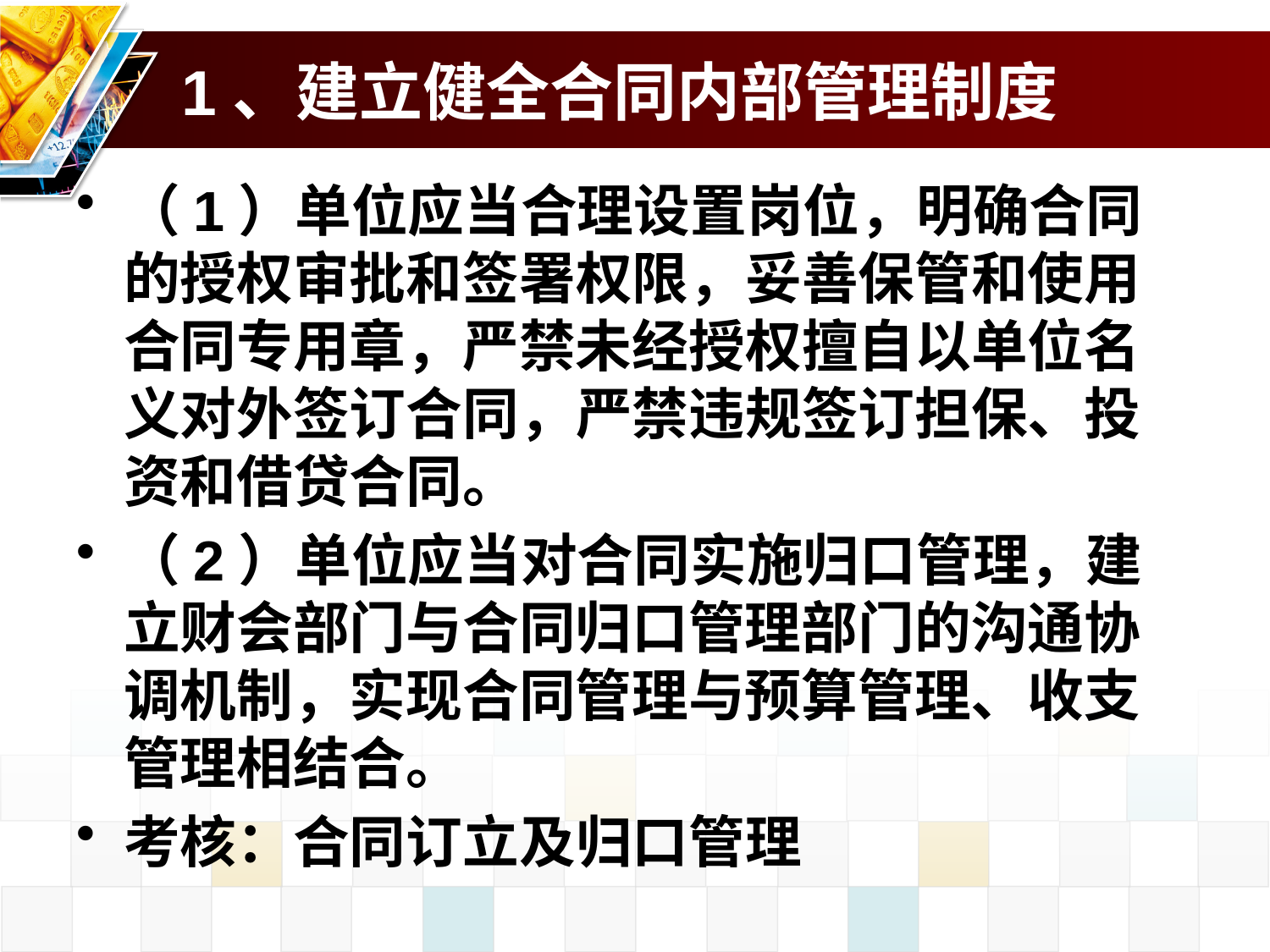

# 1、建立健全合同内部管理制度
（1）单位应当合理设置岗位，明确合同的授权审批和签署权限，妥善保管和使用合同专用章，严禁未经授权擅自以单位名义对外签订合同，严禁违规签订担保、投资和借贷合同。
（2）单位应当对合同实施归口管理，建立财会部门与合同归口管理部门的沟通协调机制，实现合同管理与预算管理、收支管理相结合。
考核：合同订立及归口管理